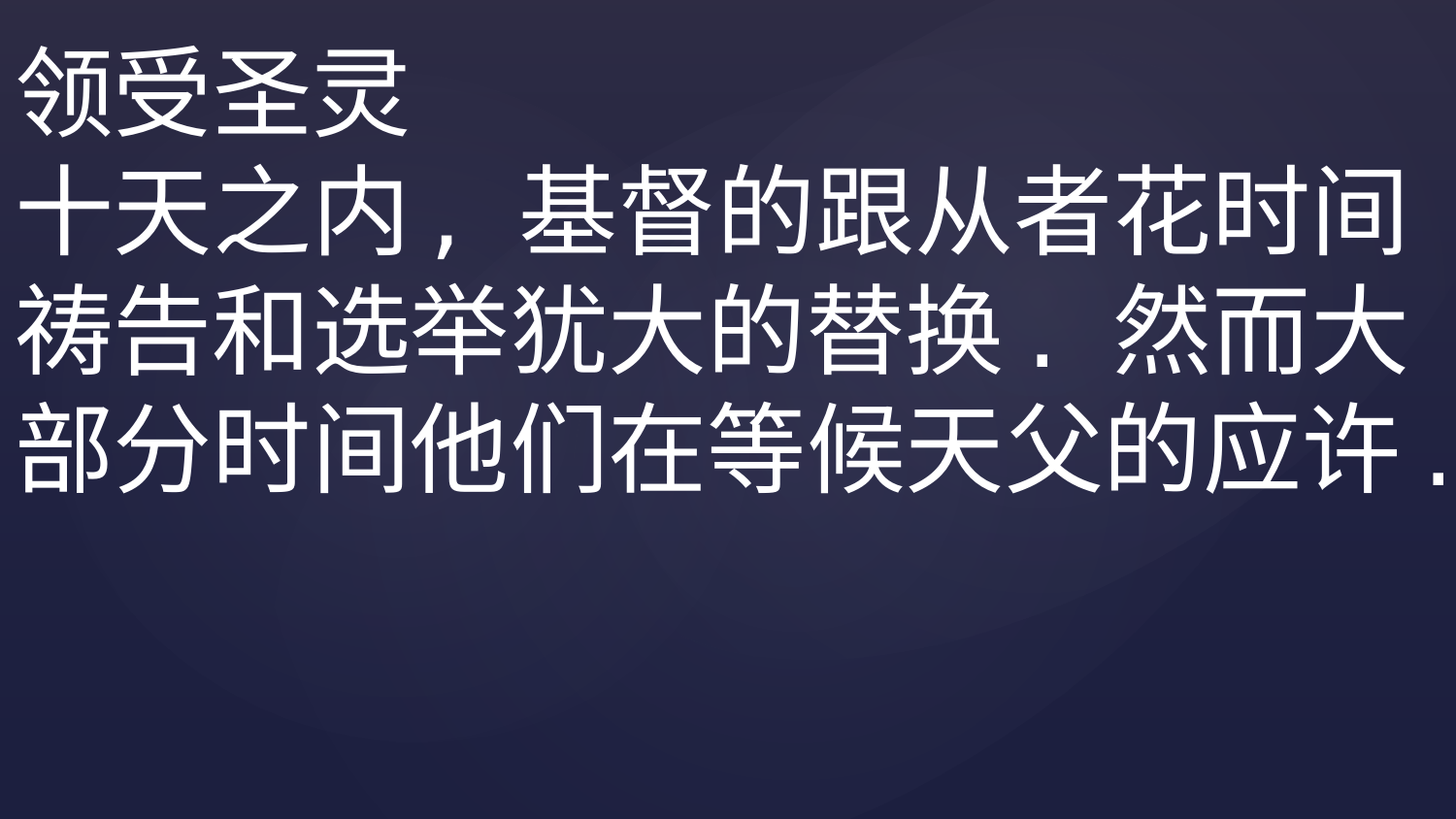

# 《新约拼图》Dr. Bill Jones总结： 领受圣灵 十天之内, 基督的跟从者花时间祷告和选举犹大的替换. 然而大部分时间他们在等候天父的应许.